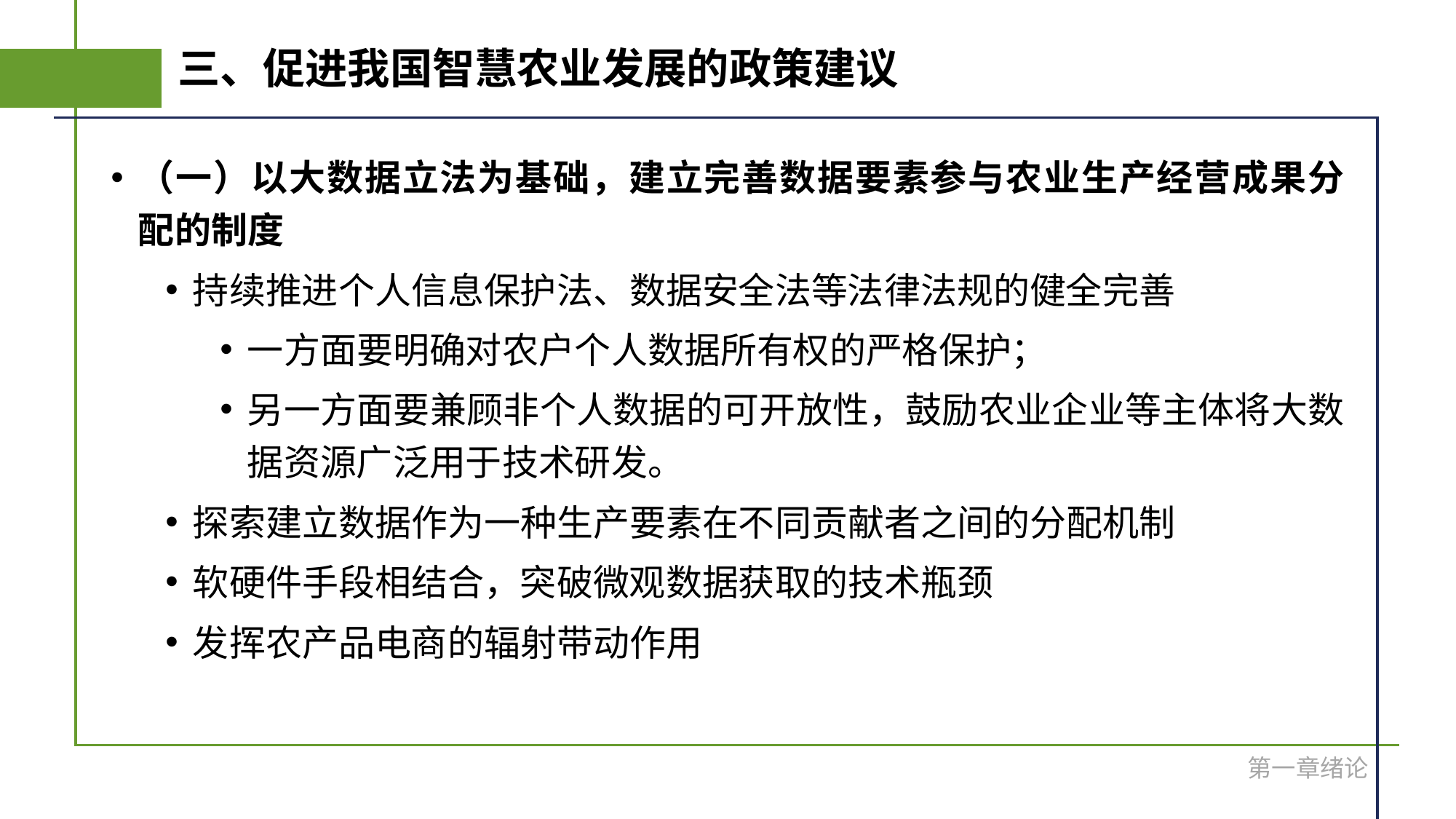

# 三、促进我国智慧农业发展的政策建议
（一）以大数据立法为基础，建立完善数据要素参与农业生产经营成果分 配的制度
持续推进个人信息保护法、数据安全法等法律法规的健全完善
一方面要明确对农户个人数据所有权的严格保护；
另一方面要兼顾非个人数据的可开放性，鼓励农业企业等主体将大数据资源广泛用于技术研发。
探索建立数据作为一种生产要素在不同贡献者之间的分配机制
软硬件手段相结合，突破微观数据获取的技术瓶颈
发挥农产品电商的辐射带动作用
第一章绪论